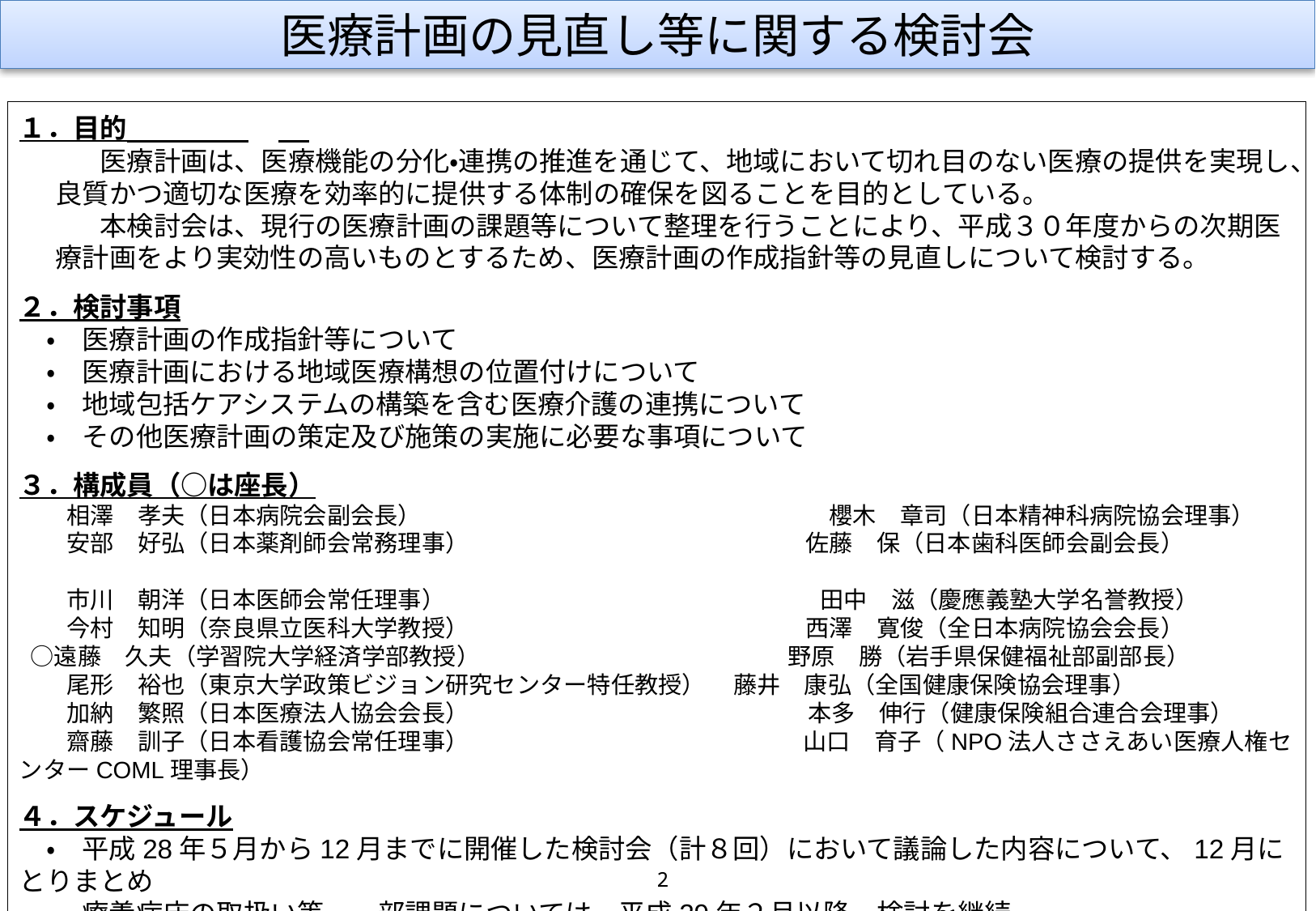

医療計画の見直し等に関する検討会
１．目的
　　　医療計画は、医療機能の分化・連携の推進を通じて、地域において切れ目のない医療の提供を実現し、良質かつ適切な医療を効率的に提供する体制の確保を図ることを目的としている。
　　　本検討会は、現行の医療計画の課題等について整理を行うことにより、平成３０年度からの次期医療計画をより実効性の高いものとするため、医療計画の作成指針等の見直しについて検討する。

２．検討事項
　・　医療計画の作成指針等について
　・　医療計画における地域医療構想の位置付けについて
　・　地域包括ケアシステムの構築を含む医療介護の連携について
　・　その他医療計画の策定及び施策の実施に必要な事項について

３．構成員（○は座長）
　　相澤　孝夫（日本病院会副会長）　　　　　　　　　　　　　　　　　 櫻木　章司（日本精神科病院協会理事）
　　安部　好弘（日本薬剤師会常務理事）　　 　　　　　　　　　　　　佐藤　保（日本歯科医師会副会長）
　　市川　朝洋（日本医師会常任理事）　　　　　　　　　　　　　　　　  田中　滋（慶應義塾大学名誉教授）
　　今村　知明（奈良県立医科大学教授）　　　　　　　　　　　　　 　西澤　寛俊（全日本病院協会会長）
  　○遠藤　久夫（学習院大学経済学部教授）　　　　　　　　　　　　　野原　勝（岩手県保健福祉部副部長）
　　尾形　裕也（東京大学政策ビジョン研究センター特任教授）　 藤井　康弘（全国健康保険協会理事）
　　加納　繁照（日本医療法人協会会長）　　　　　　　　　　　　　　  本多　伸行（健康保険組合連合会理事）
　　齋藤　訓子（日本看護協会常任理事） 　　　　　　　　　　　　　　  山口　育子（NPO法人ささえあい医療人権センターCOML理事長）

４．スケジュール
　・　平成28年５月から12月までに開催した検討会（計８回）において議論した内容について、12月にとりまとめ
　・　療養病床の取扱い等、一部課題については、平成29年２月以降、検討を継続
2